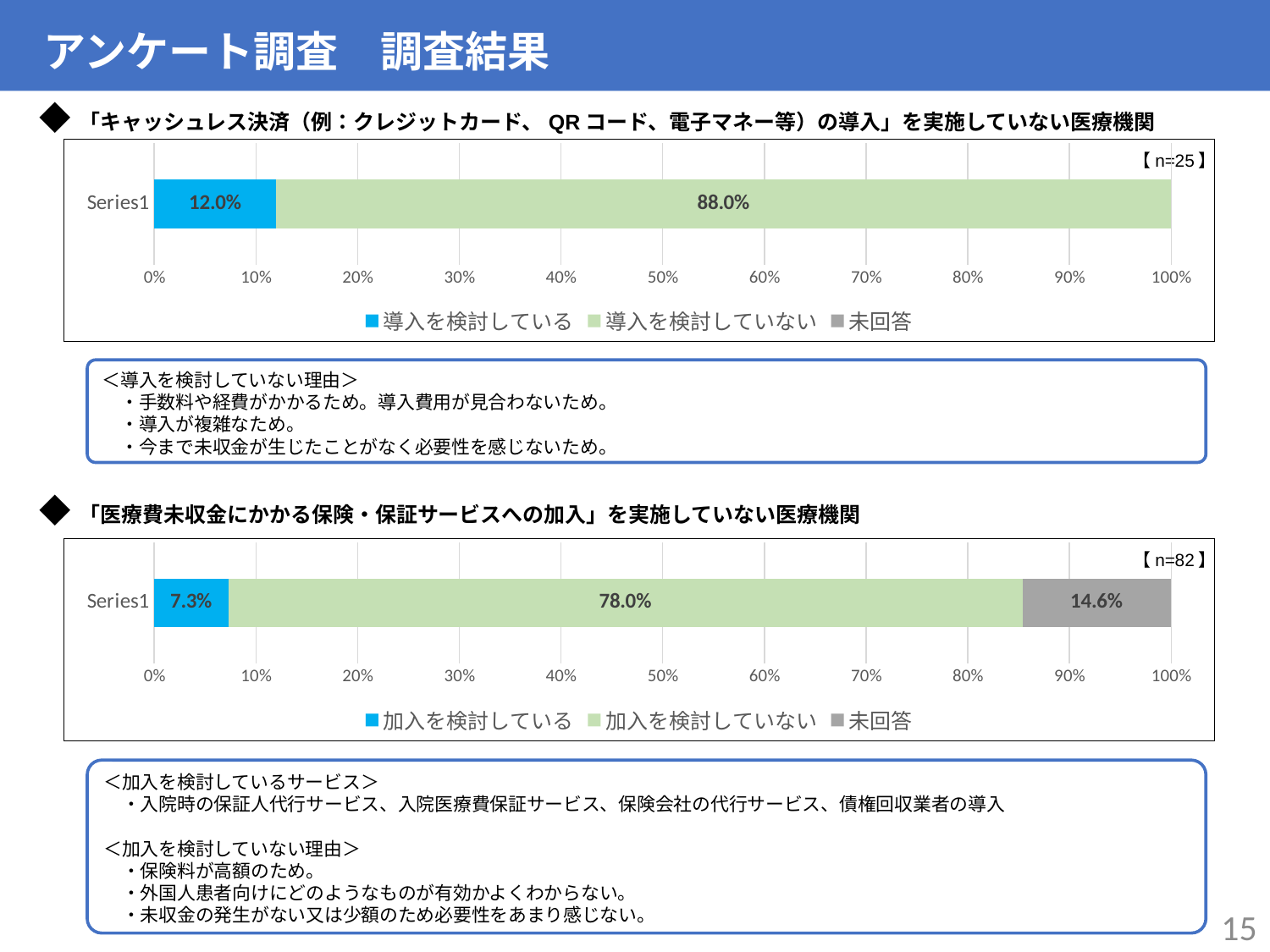

アンケート調査　調査結果
◆「キャッシュレス決済（例：クレジットカード、QRコード、電子マネー等）の導入」を実施していない医療機関

### Chart

| Category | 導入を検討している | 導入を検討していない | 未回答 |
|---|---|---|---|
|  | 0.12 | 0.88 | 0.0 |
【n=25】

＜導入を検討していない理由＞
　・手数料や経費がかかるため。導入費用が見合わないため。
　・導入が複雑なため。
　・今まで未収金が生じたことがなく必要性を感じないため。

◆「医療費未収金にかかる保険・保証サービスへの加入」を実施していない医療機関

### Chart

| Category | 加入を検討している | 加入を検討していない | 未回答 |
|---|---|---|---|
|  | 0.073 | 0.78 | 0.146 |
【n=82】

＜加入を検討しているサービス＞
　・入院時の保証人代行サービス、入院医療費保証サービス、保険会社の代行サービス、債権回収業者の導入

＜加入を検討していない理由＞
　・保険料が高額のため。
　・外国人患者向けにどのようなものが有効かよくわからない。
　・未収金の発生がない又は少額のため必要性をあまり感じない。

15